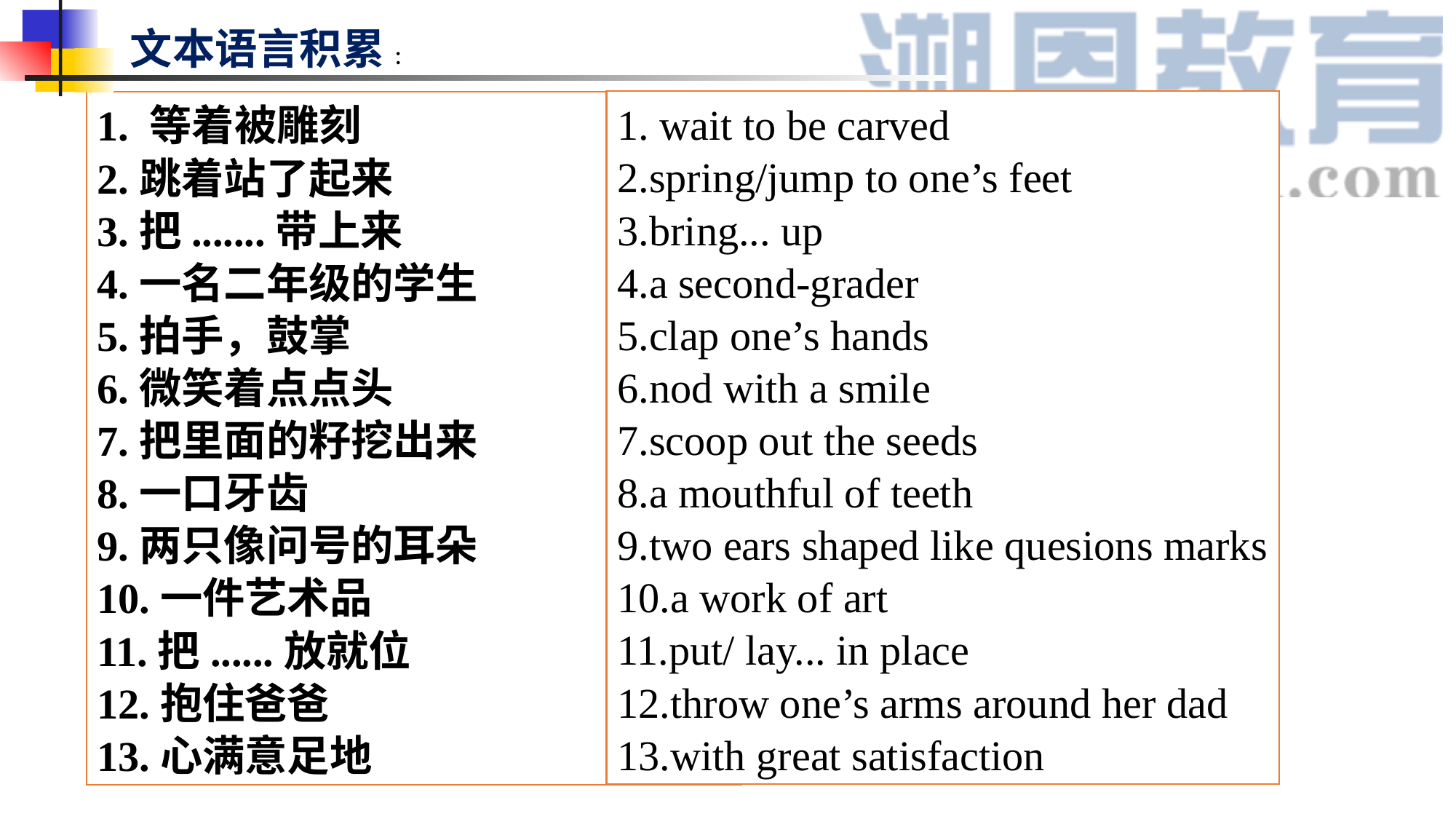

文本语言积累:
1. wait to be carved
2.spring/jump to one’s feet
3.bring... up
4.a second-grader
5.clap one’s hands
6.nod with a smile
7.scoop out the seeds
8.a mouthful of teeth
9.two ears shaped like quesions marks
10.a work of art
11.put/ lay... in place
12.throw one’s arms around her dad
13.with great satisfaction
1. 等着被雕刻
2.跳着站了起来
3.把.......带上来
4.一名二年级的学生
5.拍手，鼓掌
6.微笑着点点头
7.把里面的籽挖出来
8.一口牙齿
9.两只像问号的耳朵
10.一件艺术品
11.把......放就位
12.抱住爸爸
13.心满意足地